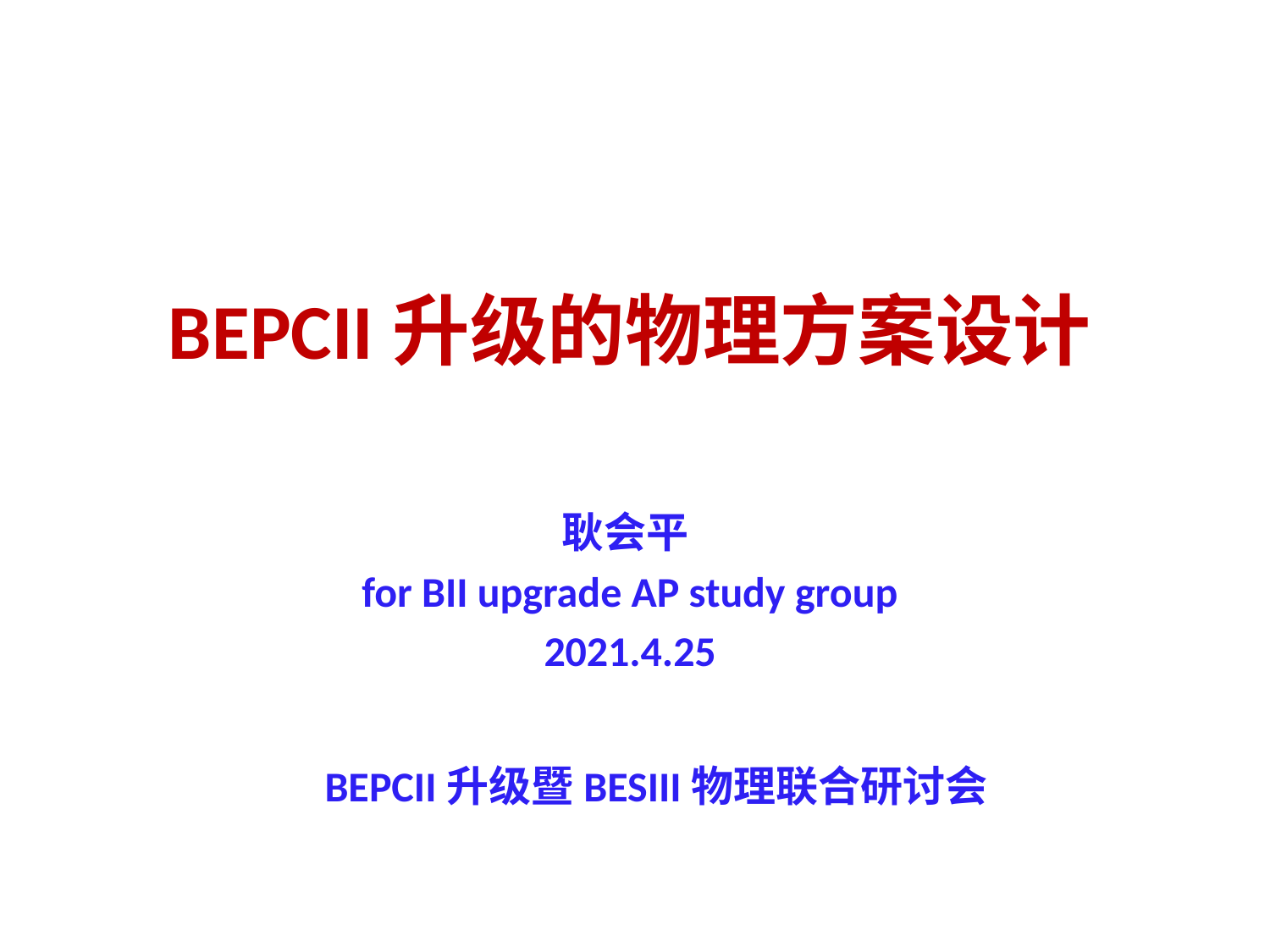

# BEPCII升级的物理方案设计
耿会平
for BII upgrade AP study group
2021.4.25
      BEPCII升级暨BESIII物理联合研讨会